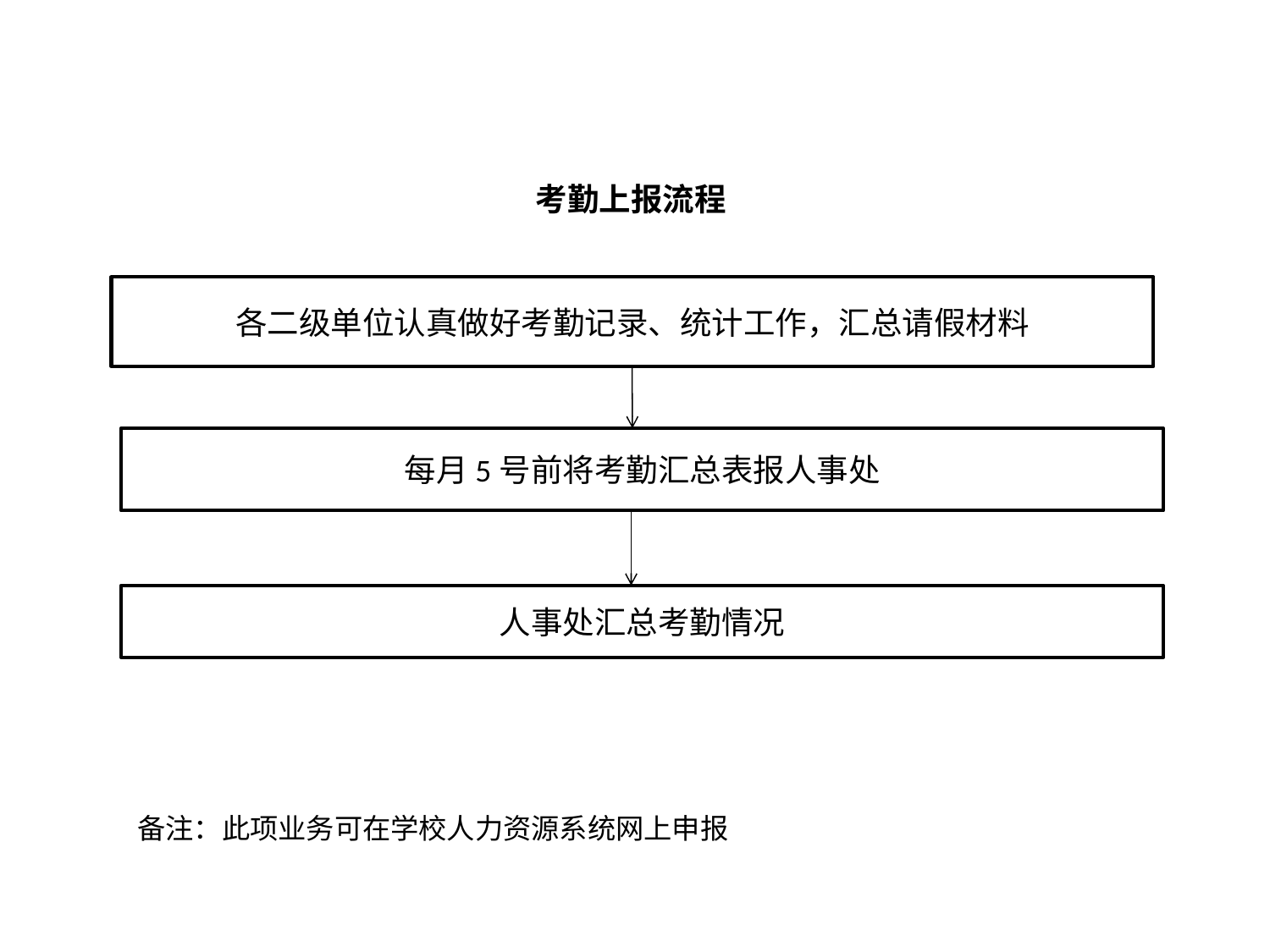

考勤上报流程
各二级单位认真做好考勤记录、统计工作，汇总请假材料
每月5号前将考勤汇总表报人事处
人事处汇总考勤情况
备注：此项业务可在学校人力资源系统网上申报